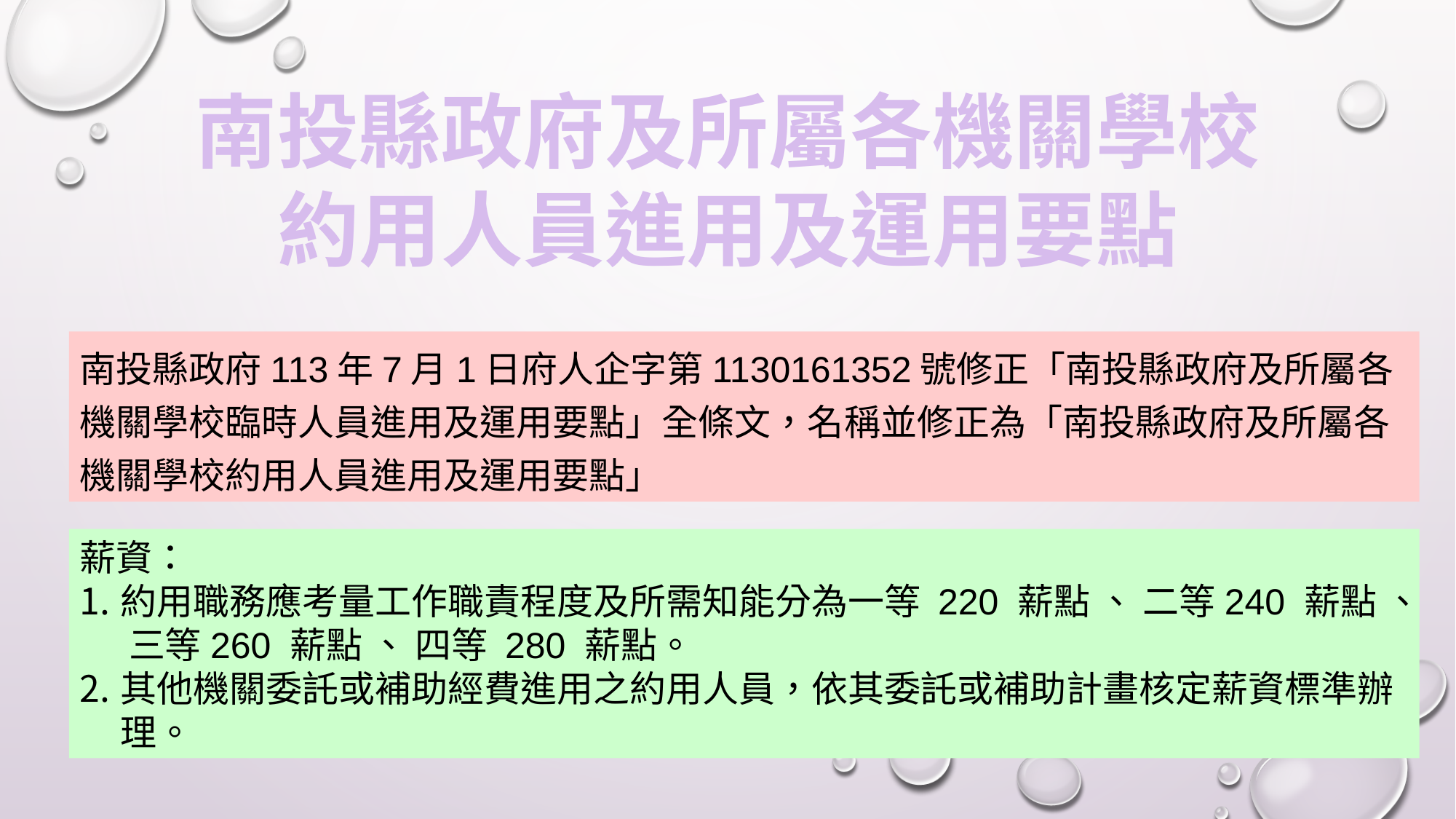

南投縣政府及所屬各機關學校
約用人員進用及運用要點
南投縣政府113年7月1日府人企字第1130161352號修正「南投縣政府及所屬各機關學校臨時人員進用及運用要點」全條文，名稱並修正為「南投縣政府及所屬各機關學校約用人員進用及運用要點」
薪資：
約用職務應考量工作職責程度及所需知能分為一等 220 薪點 、 二等240 薪點 、 三等260 薪點 、 四等 280 薪點。
其他機關委託或補助經費進用之約用人員，依其委託或補助計畫核定薪資標準辦理。